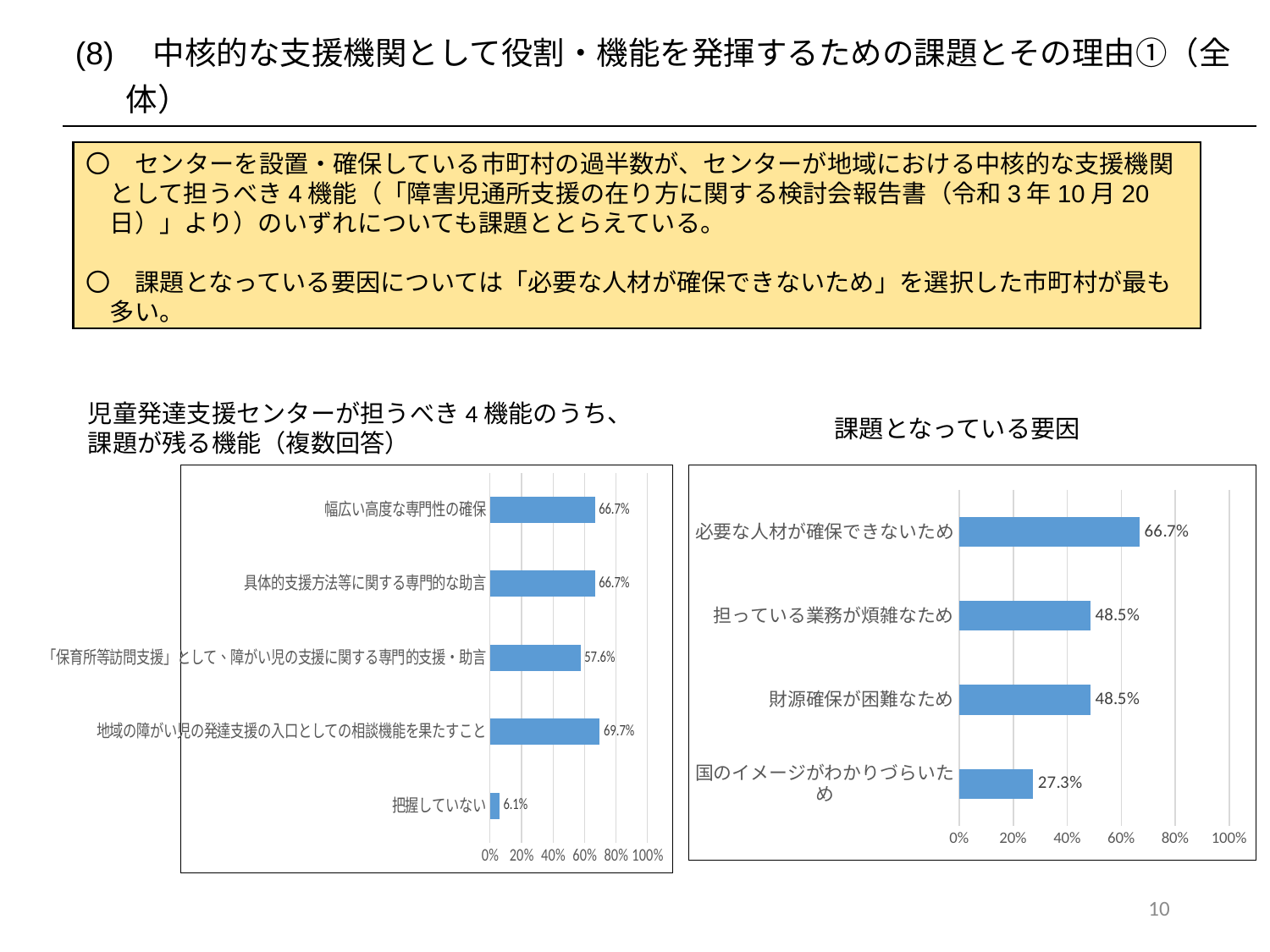

| (8)　中核的な支援機関として役割・機能を発揮するための課題とその理由①（全体） |
| --- |
〇　センターを設置・確保している市町村の過半数が、センターが地域における中核的な支援機関として担うべき4機能（「障害児通所支援の在り方に関する検討会報告書（令和3年10月20日）」より）のいずれについても課題ととらえている。

〇　課題となっている要因については「必要な人材が確保できないため」を選択した市町村が最も多い。
児童発達支援センターが担うべき4機能のうち、課題が残る機能（複数回答）
課題となっている要因

### Chart

| Category |  |
|---|---|
| 把握していない | 0.06060606060606061 |
| 地域の障がい児の発達支援の入口としての相談機能を果たすこと | 0.696969696969697 |
| 「保育所等訪問支援」として、障がい児の支援に関する専門的支援・助言 | 0.5757575757575758 |
| 具体的支援方法等に関する専門的な助言 | 0.6666666666666666 |
| 幅広い高度な専門性の確保 | 0.6666666666666666 |

### Chart

| Category |  |
|---|---|
| 国のイメージがわかりづらいため | 0.2727272727272727 |
| 財源確保が困難なため | 0.48484848484848486 |
| 担っている業務が煩雑なため | 0.48484848484848486 |
| 必要な人材が確保できないため | 0.6666666666666666 |
10